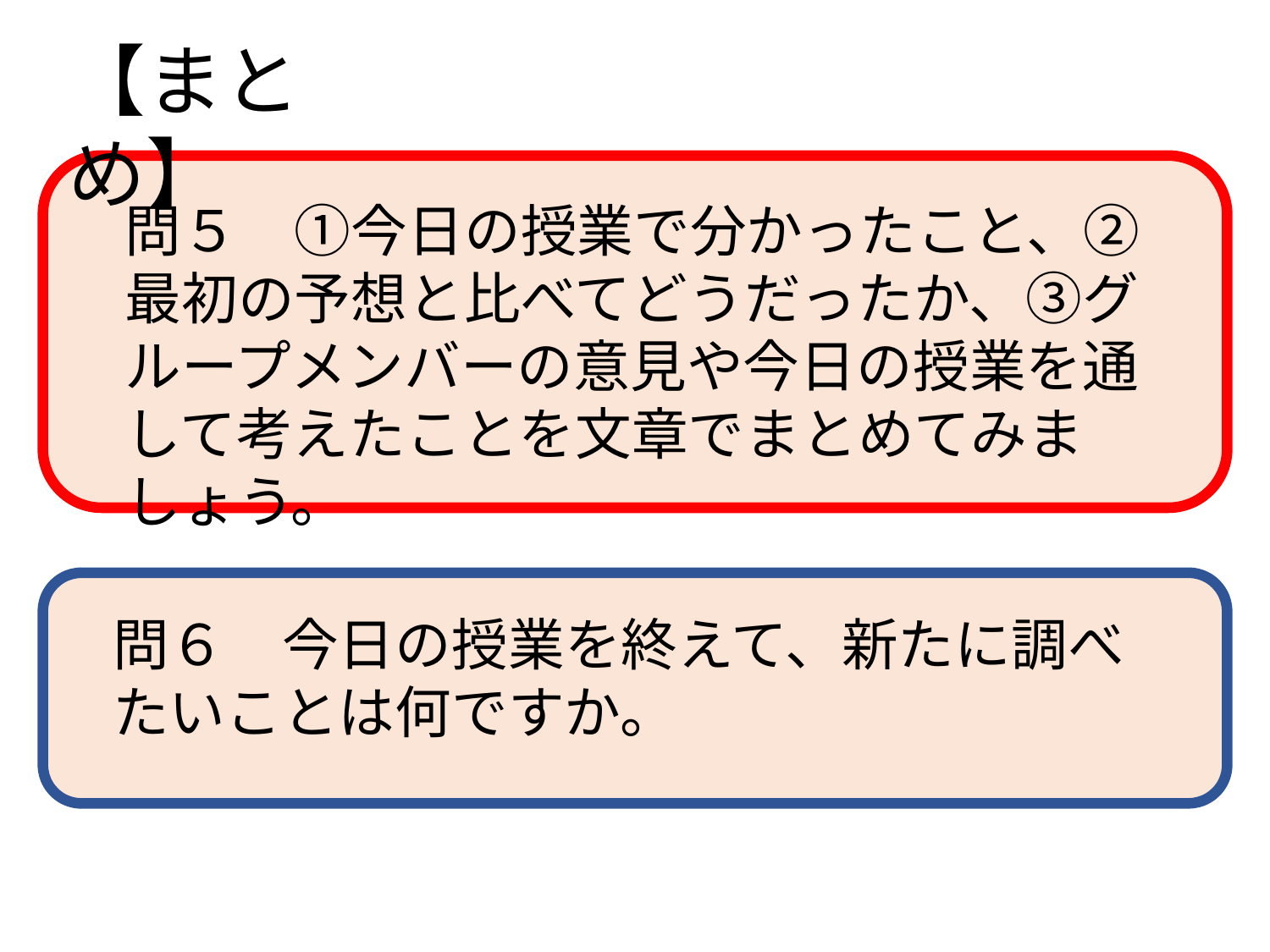

【まとめ】

問５　①今日の授業で分かったこと、②最初の予想と比べてどうだったか、③グループメンバーの意見や今日の授業を通して考えたことを文章でまとめてみましょう。

問６　今日の授業を終えて、新たに調べたいことは何ですか。